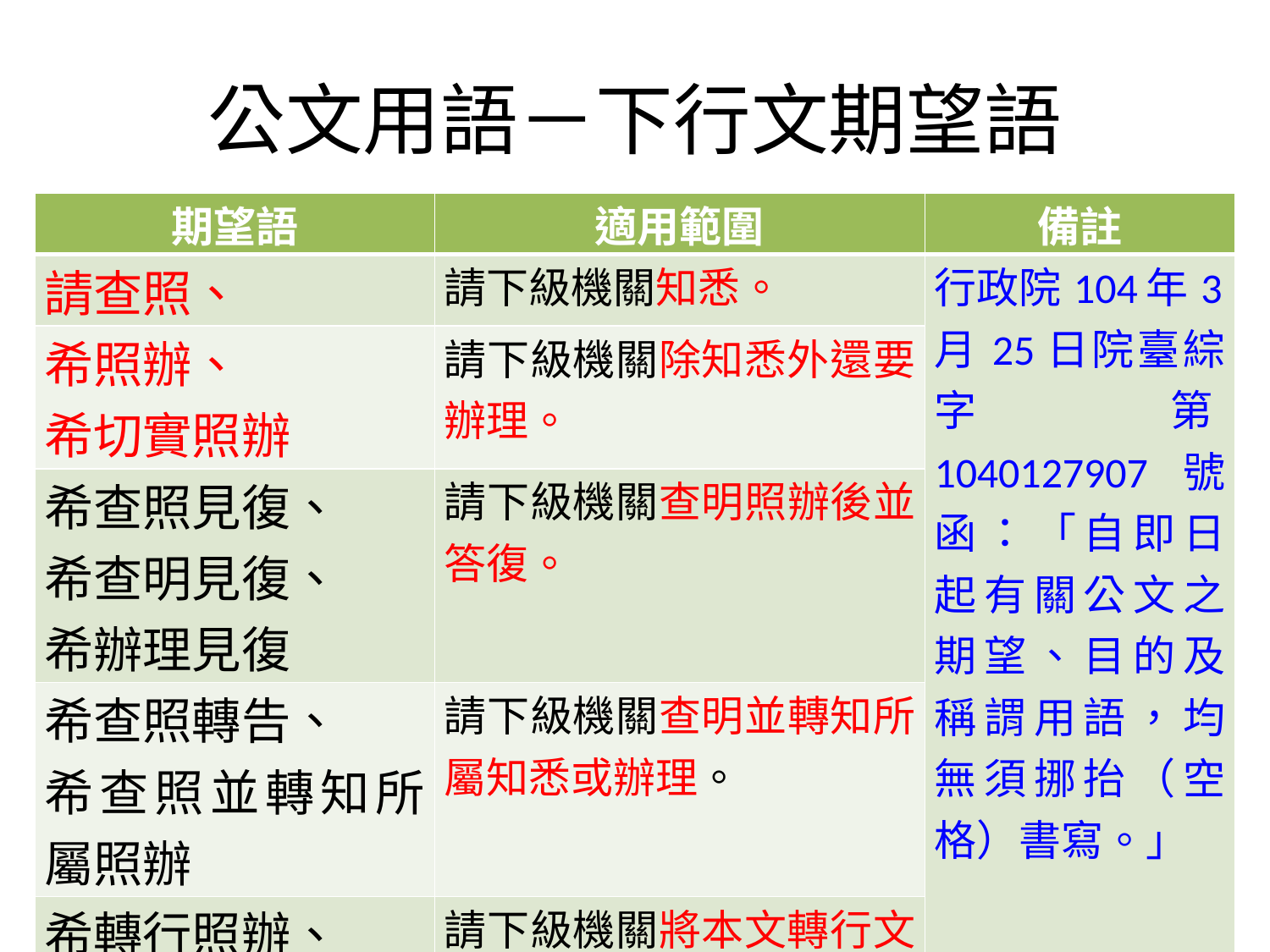

# 公文用語－下行文期望語
| 期望語 | 適用範圍 | 備註 |
| --- | --- | --- |
| 請查照、 | 請下級機關知悉。 | 行政院104年3月25日院臺綜字第1040127907號函：「自即日起有關公文之期望、目的及稱謂用語，均無須挪抬（空格）書寫。」 |
| 希照辦、 希切實照辦 | 請下級機關除知悉外還要辦理。 |  |
| 希查照見復、 希查明見復、 希辦理見復 | 請下級機關查明照辦後並答復。 |  |
| 希查照轉告、 希查照並轉知所屬照辦 | 請下級機關查明並轉知所屬知悉或辦理。 |  |
| 希轉行照辦、 希轉知所屬照辦 | 請下級機關將本文轉行文所屬照案辦理。 |  |